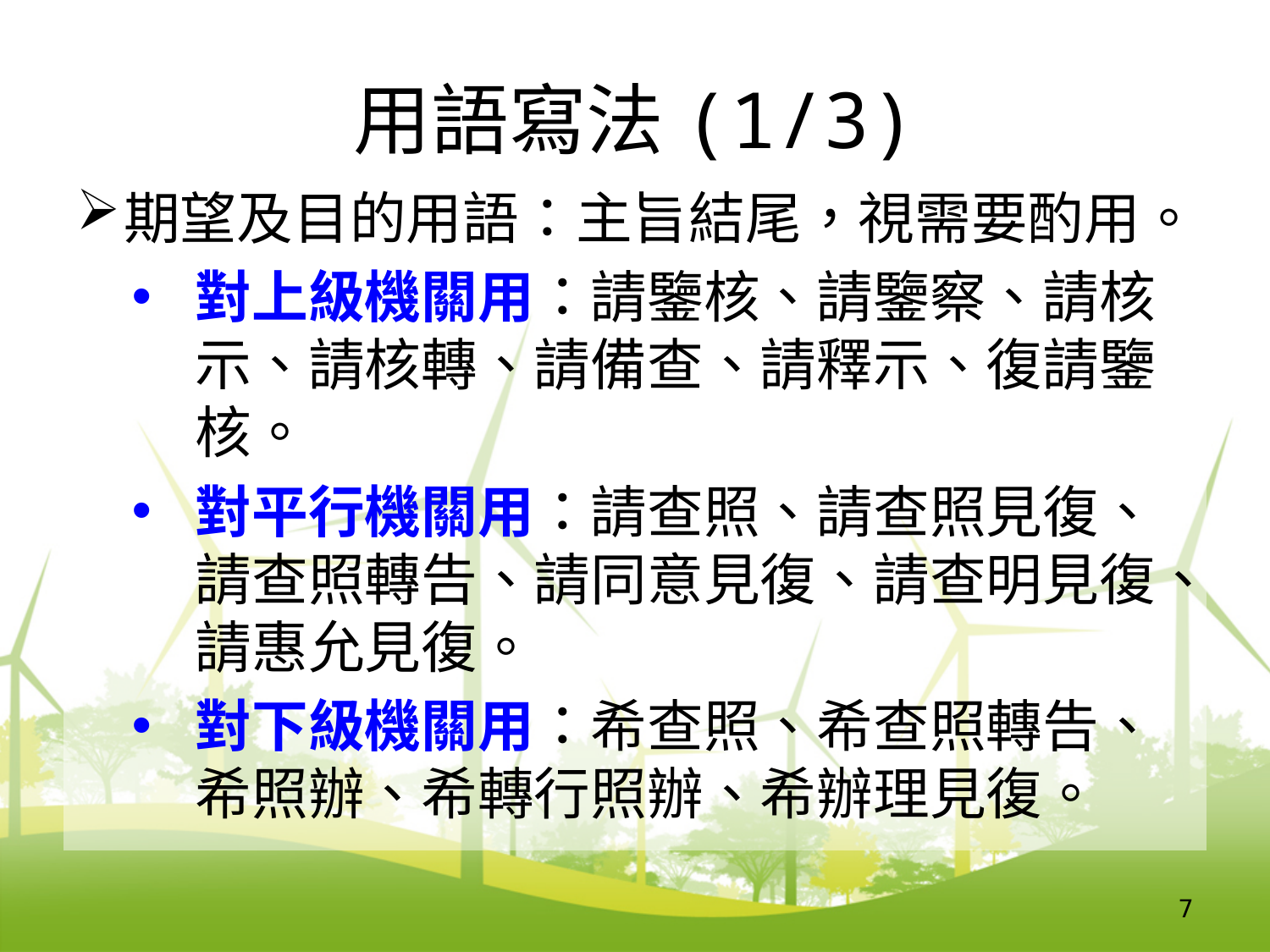

# 用語寫法(1/3)
期望及目的用語：主旨結尾，視需要酌用。
對上級機關用：請鑒核、請鑒察、請核示、請核轉、請備查、請釋示、復請鑒核。
對平行機關用：請查照、請查照見復、請查照轉告、請同意見復、請查明見復、請惠允見復。
對下級機關用：希查照、希查照轉告、希照辦、希轉行照辦、希辦理見復。
7